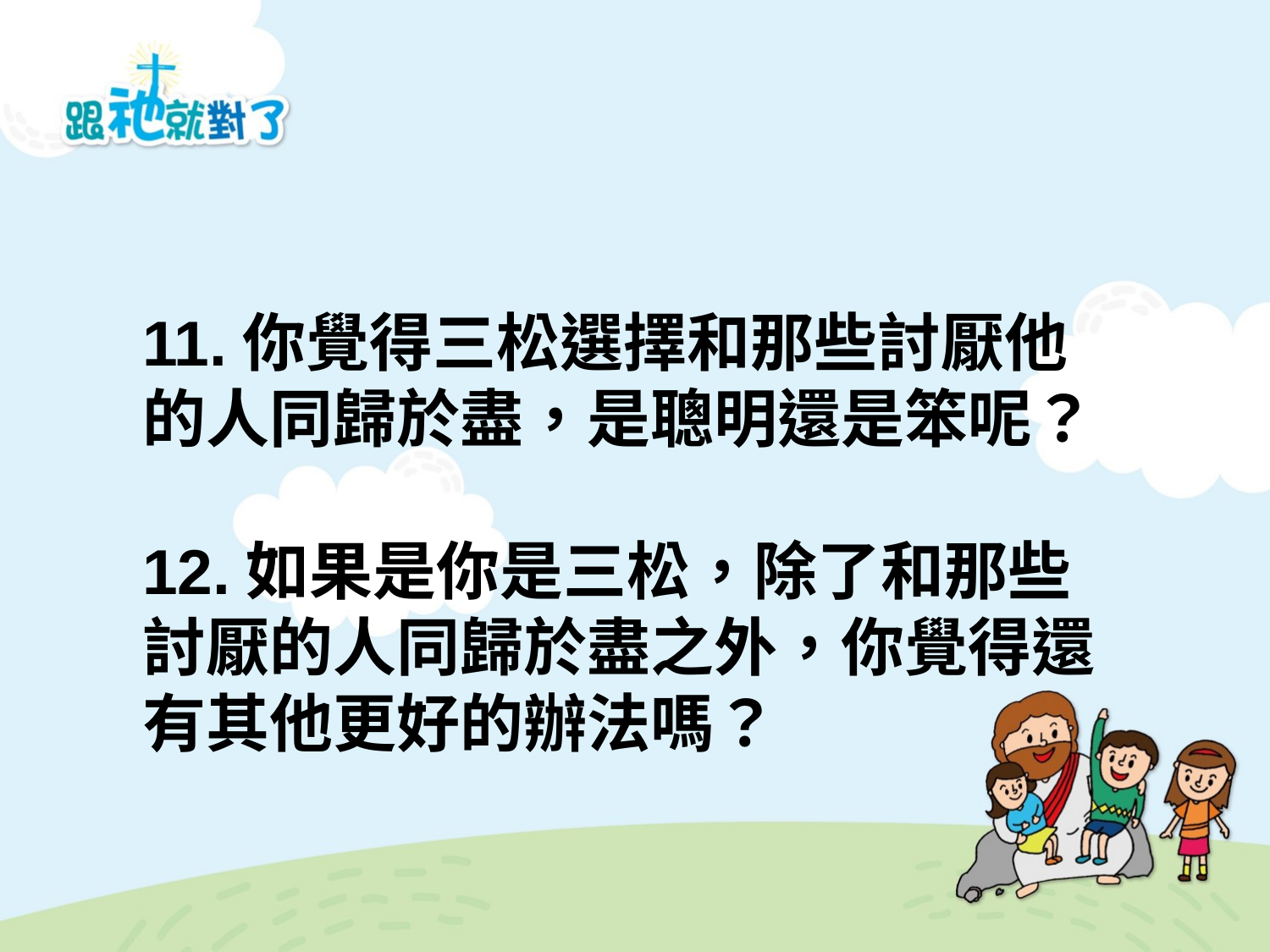

11.你覺得三松選擇和那些討厭他的人同歸於盡，是聰明還是笨呢？

12.如果是你是三松，除了和那些討厭的人同歸於盡之外，你覺得還有其他更好的辦法嗎？